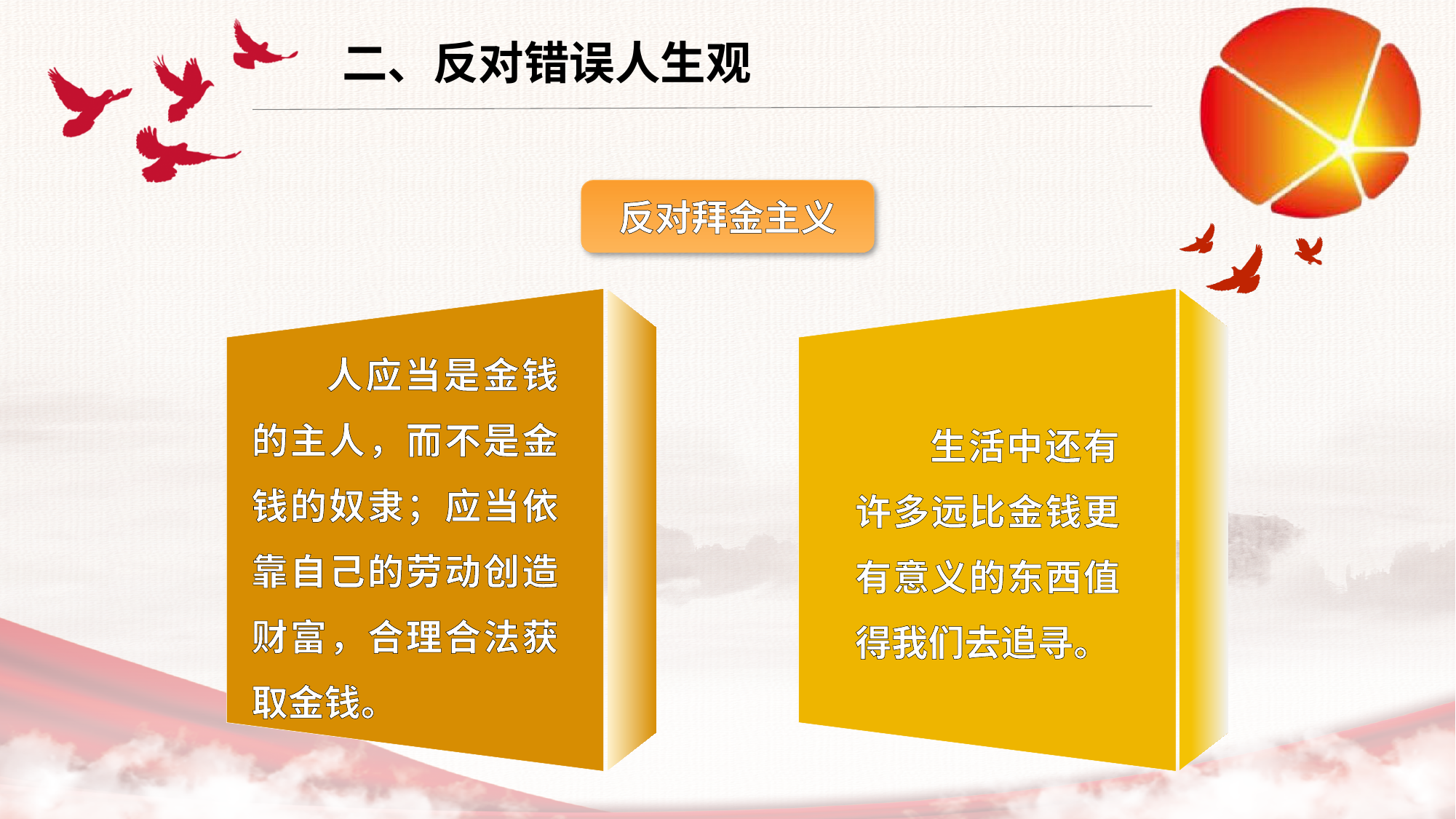

二、反对错误人生观
反对拜金主义

人应当是金钱的主人，而不是金钱的奴隶；应当依靠自己的劳动创造财富，合理合法获取金钱。
生活中还有许多远比金钱更有意义的东西值得我们去追寻。